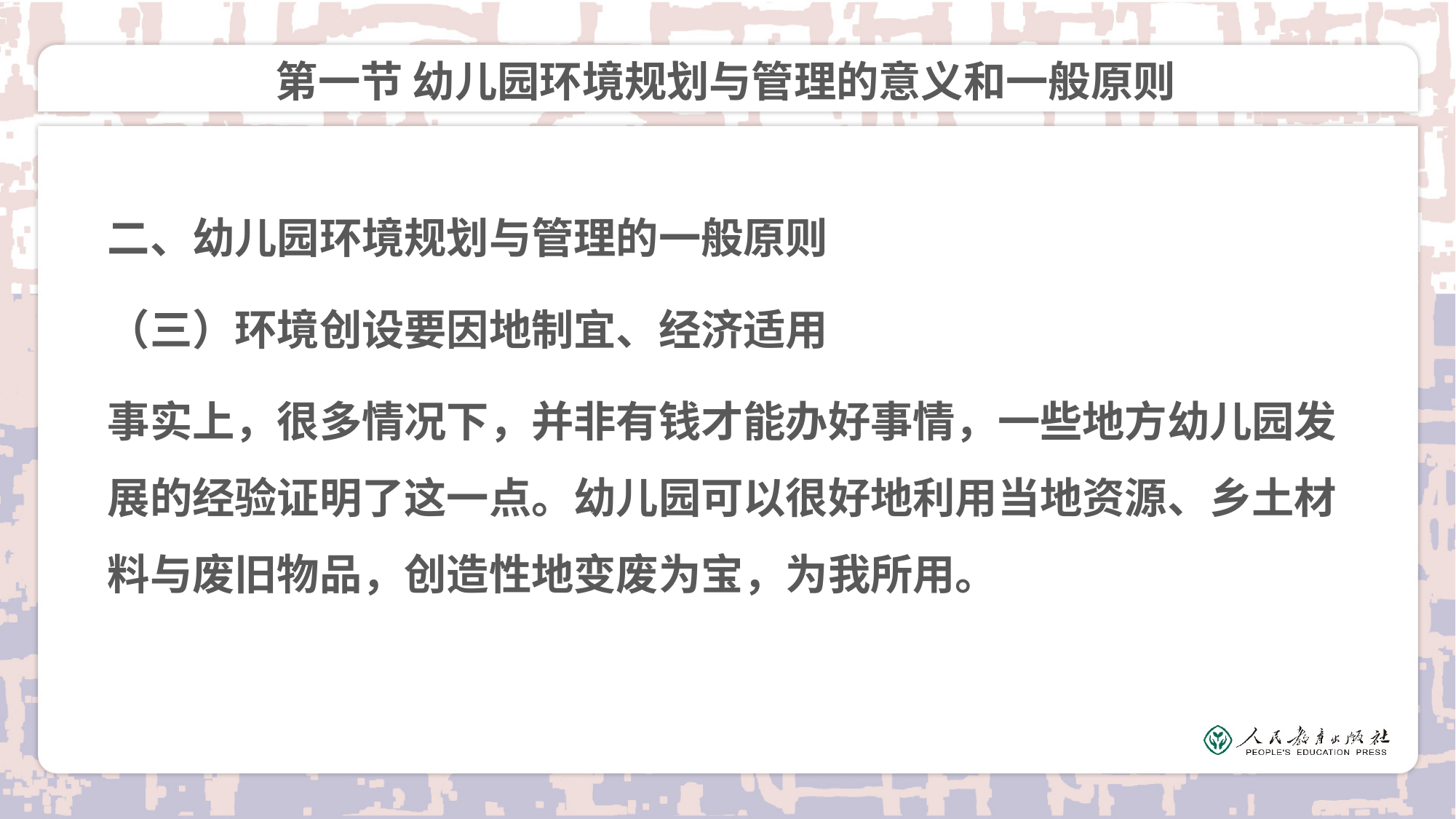

# 第一节 幼儿园环境规划与管理的意义和一般原则
二、幼儿园环境规划与管理的一般原则
（三）环境创设要因地制宜、经济适用
事实上，很多情况下，并非有钱才能办好事情，一些地方幼儿园发展的经验证明了这一点。幼儿园可以很好地利用当地资源、乡土材料与废旧物品，创造性地变废为宝，为我所用。